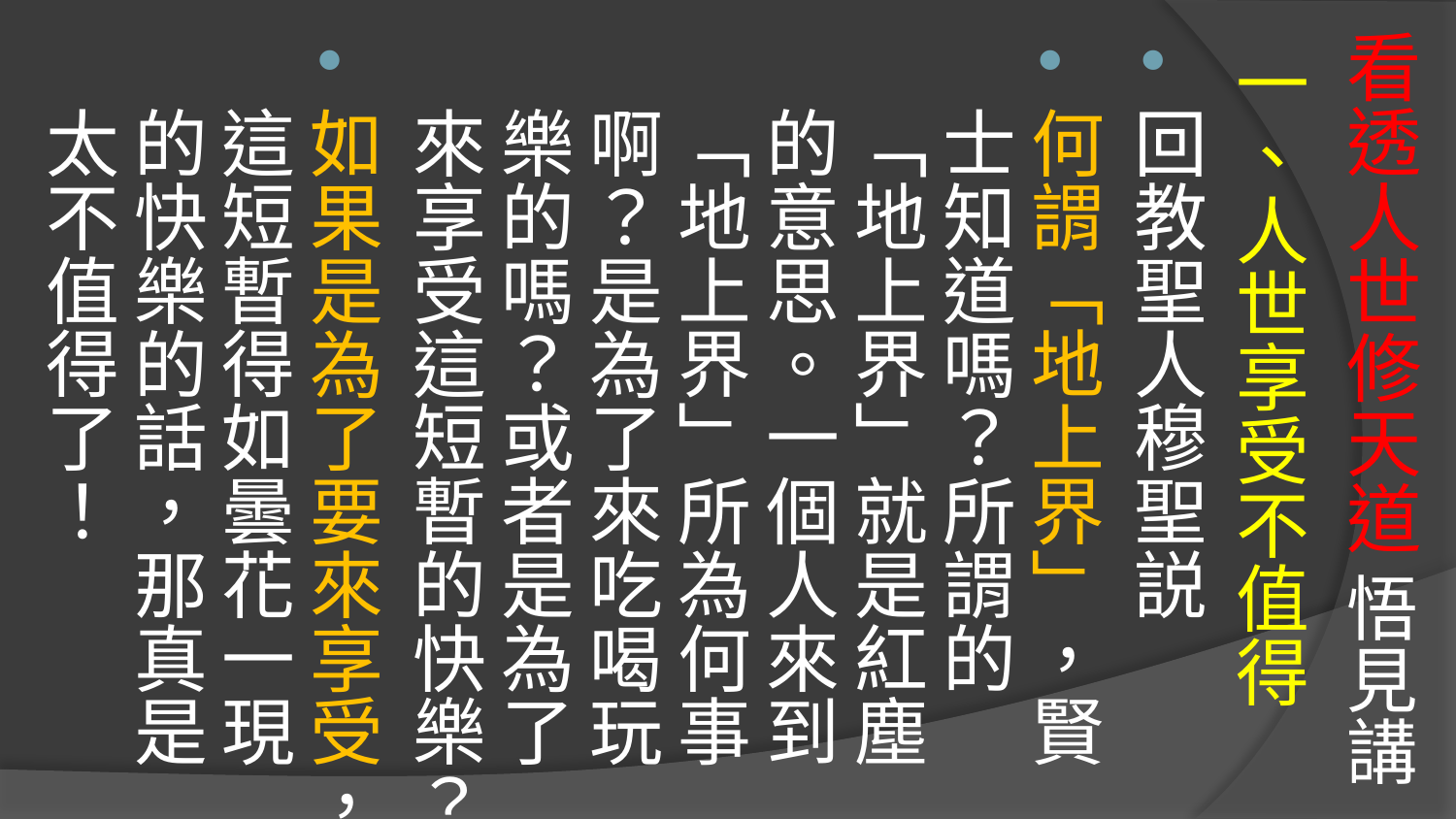

# 看透人世修天道 悟見講
一、人世享受不值得
回教聖人穆聖説
何謂「地上界」，賢士知道嗎？所謂的「地上界」就是紅塵的意思。一個人來到「地上界」所為何事啊？是為了來吃喝玩樂的嗎？或者是為了來享受這短暫的快樂？
如果是為了要來享受，這短暫得如曇花一現的快樂的話，那真是太不值得了！